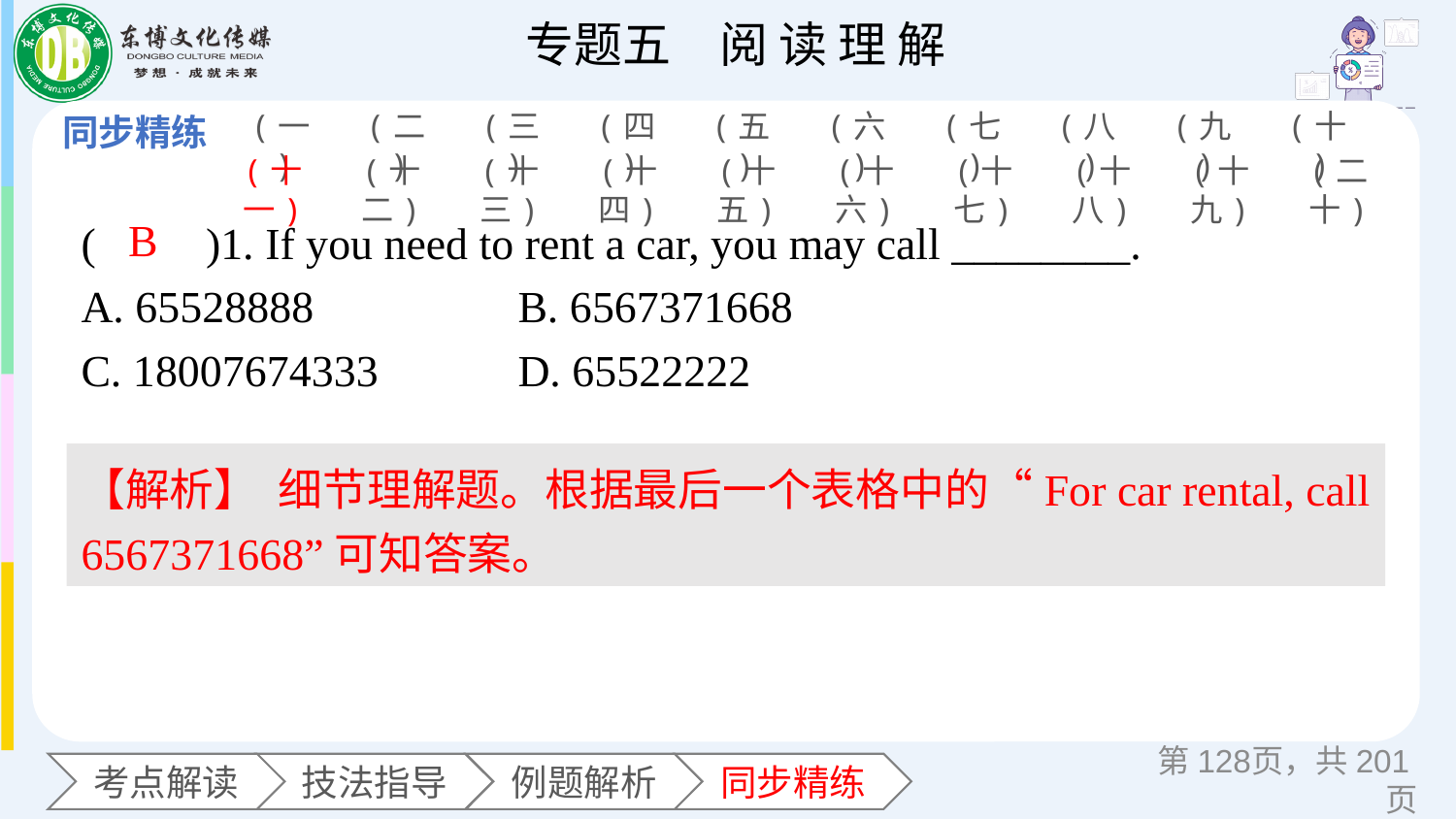

(一)
(二)
(三)
(四)
(五)
(六)
(七)
(八)
(九)
(十)
(十一)
(十二)
(十三)
(十四)
(十五)
(十六)
(十七)
(十八)
(十九)
(二十)
(　　)1. If you need to rent a car, you may call ________.
A. 65528888    		B. 6567371668
C. 18007674333    	D. 65522222
B
【解析】  细节理解题。根据最后一个表格中的“For car rental, call 6567371668”可知答案。
第128页，共201页